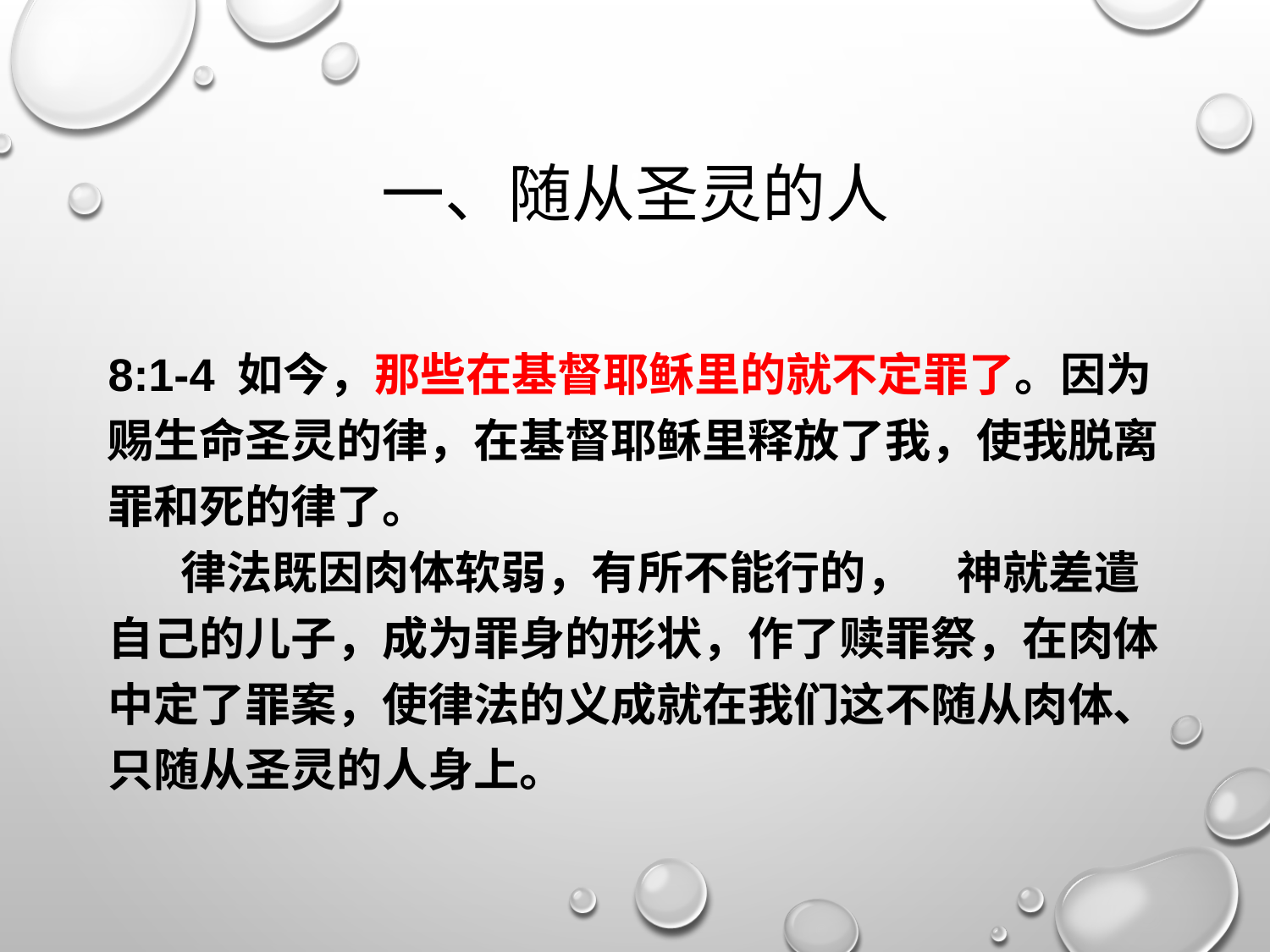

# 一、随从圣灵的人
8:1-4 如今，那些在基督耶稣里的就不定罪了。因为赐生命圣灵的律，在基督耶稣里释放了我，使我脱离罪和死的律了。
       律法既因肉体软弱，有所不能行的，　神就差遣自己的儿子，成为罪身的形状，作了赎罪祭，在肉体中定了罪案，使律法的义成就在我们这不随从肉体、只随从圣灵的人身上。